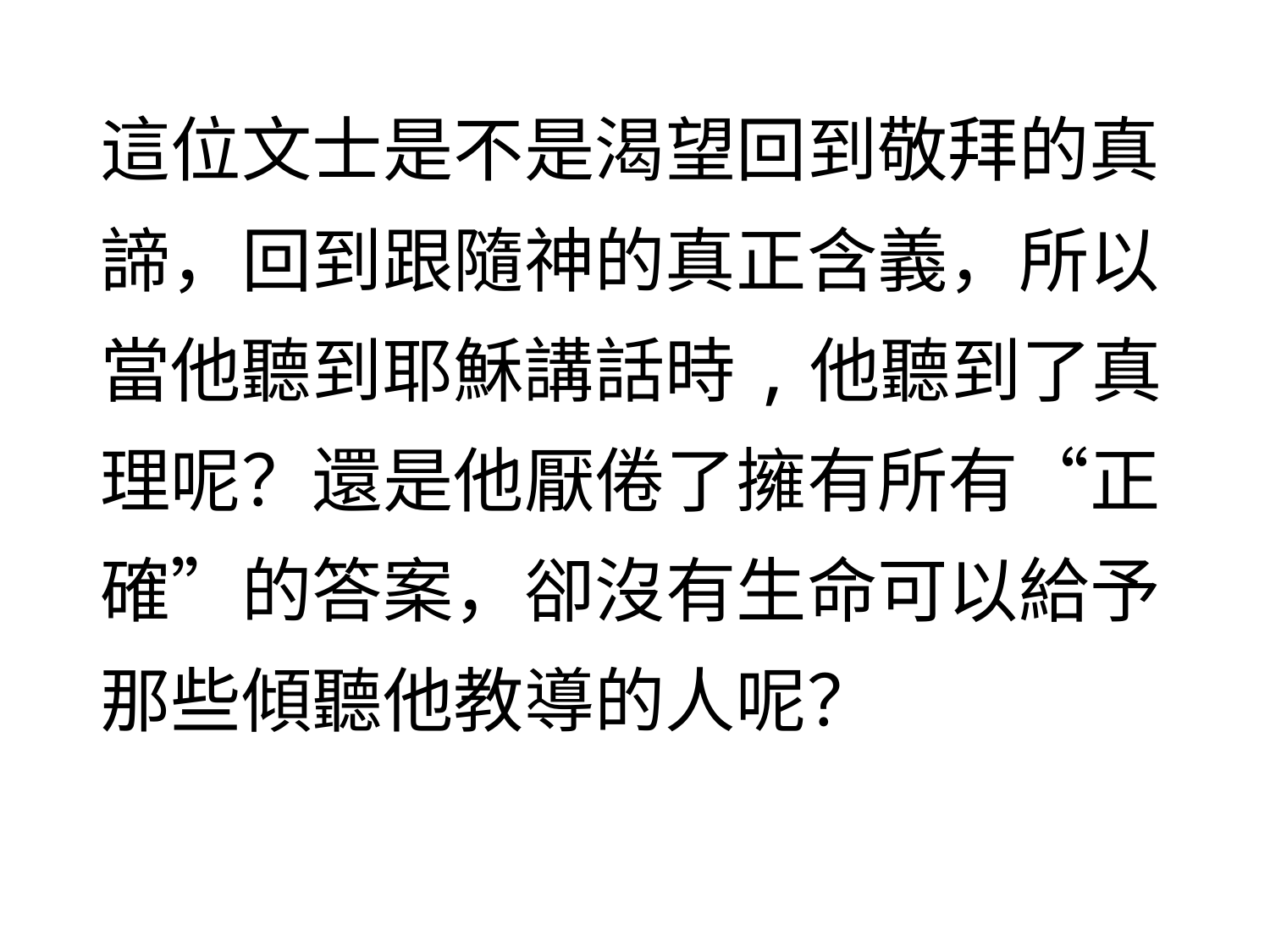

這位文士是不是渴望回到敬拜的真諦，回到跟隨神的真正含義，所以當他聽到耶穌講話時,他聽到了真理呢？還是他厭倦了擁有所有“正確”的答案，卻沒有生命可以給予那些傾聽他教導的人呢？